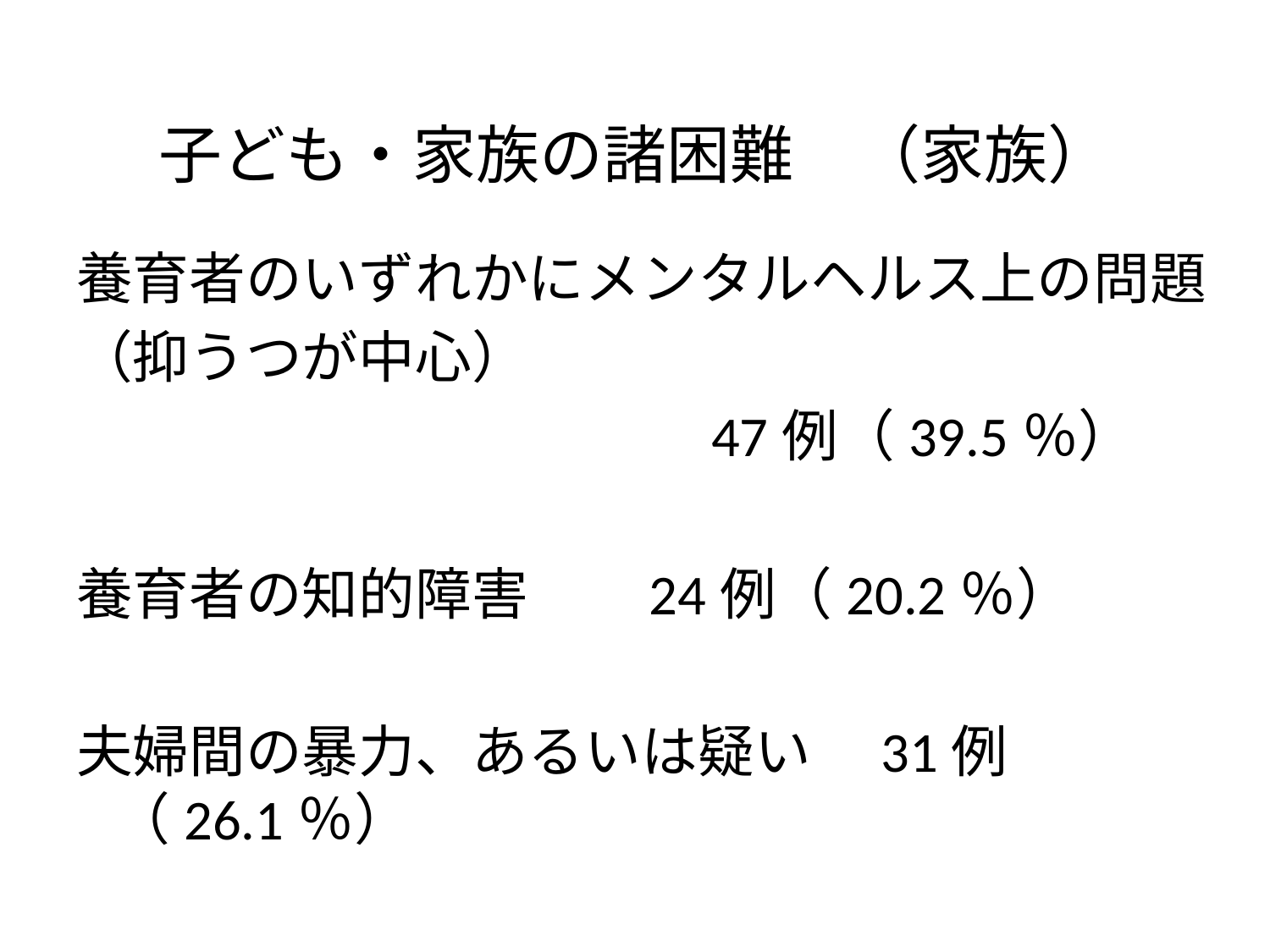

子ども・家族の諸困難　（家族）
養育者のいずれかにメンタルヘルス上の問題
（抑うつが中心）
　　　　　　　　　　　47例（39.5％）

養育者の知的障害   　 24例（20.2％）

夫婦間の暴力、あるいは疑い　31例（26.1％）